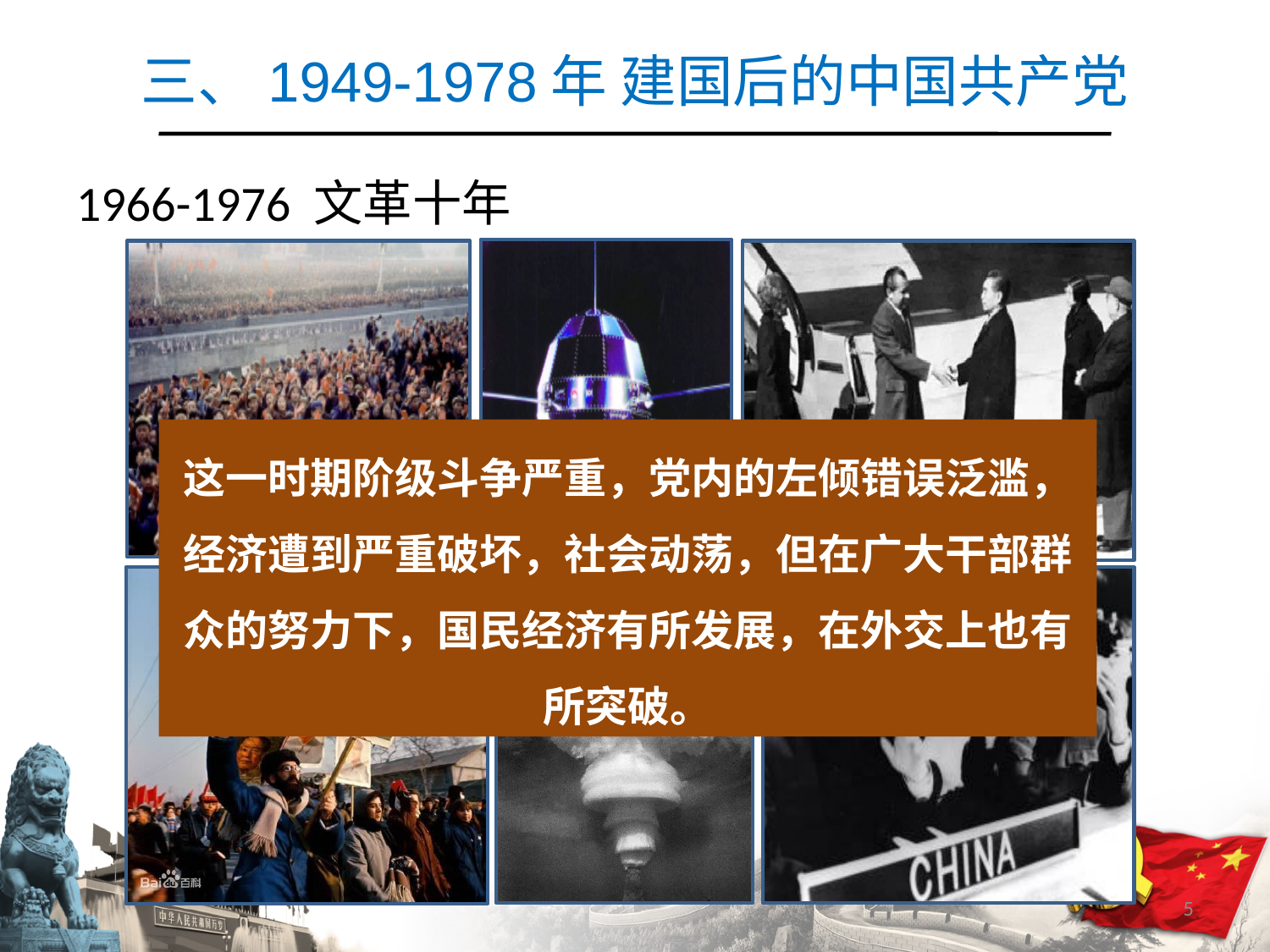

三、1949-1978年 建国后的中国共产党

1966-1976 文革十年

这一时期阶级斗争严重，党内的左倾错误泛滥，经济遭到严重破坏，社会动荡，但在广大干部群众的努力下，国民经济有所发展，在外交上也有所突破。

5